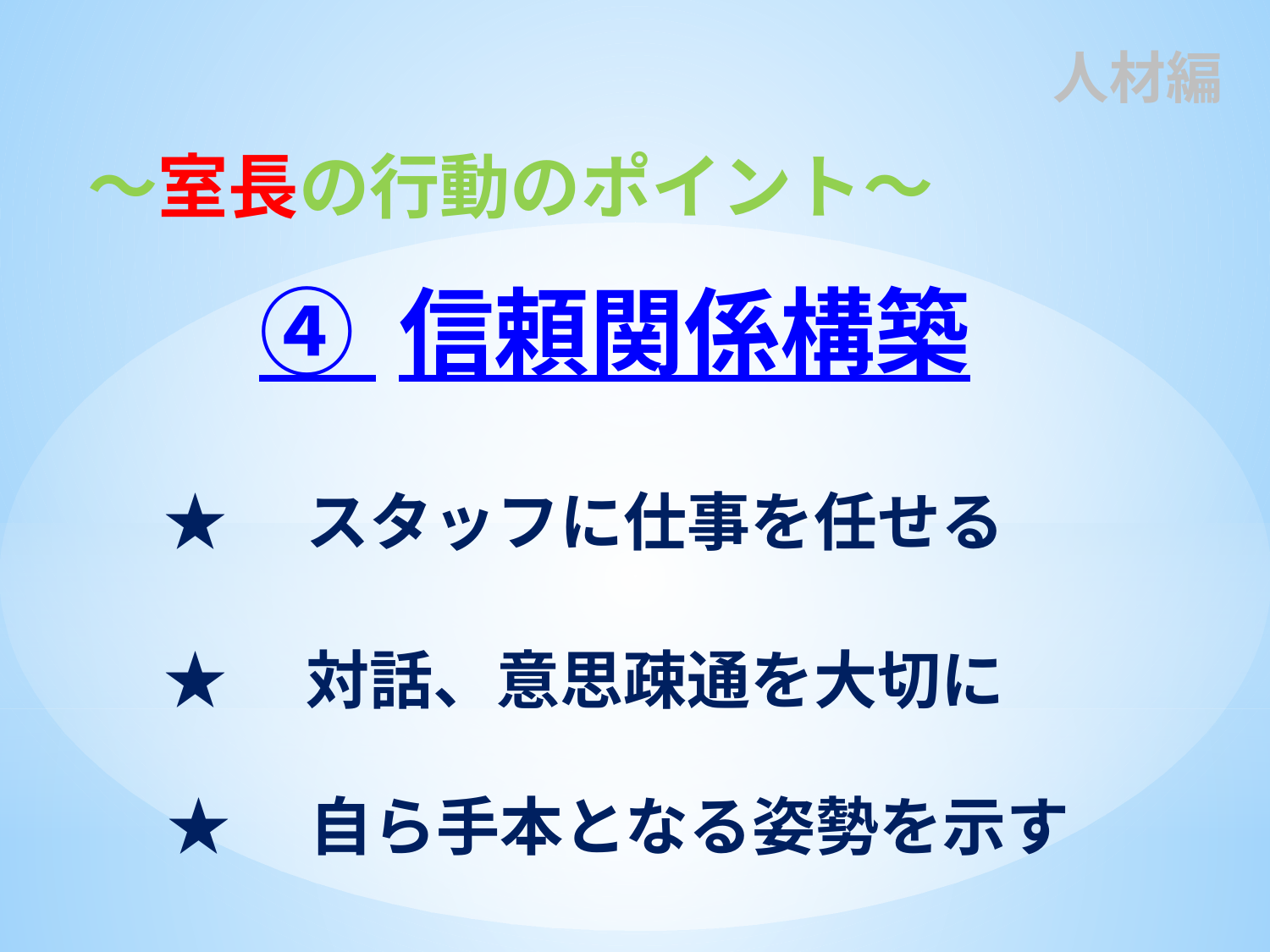

人材編

～室長の行動のポイント～
④ 信頼関係構築
★　スタッフに仕事を任せる
★　対話、意思疎通を大切に
★　自ら手本となる姿勢を示す